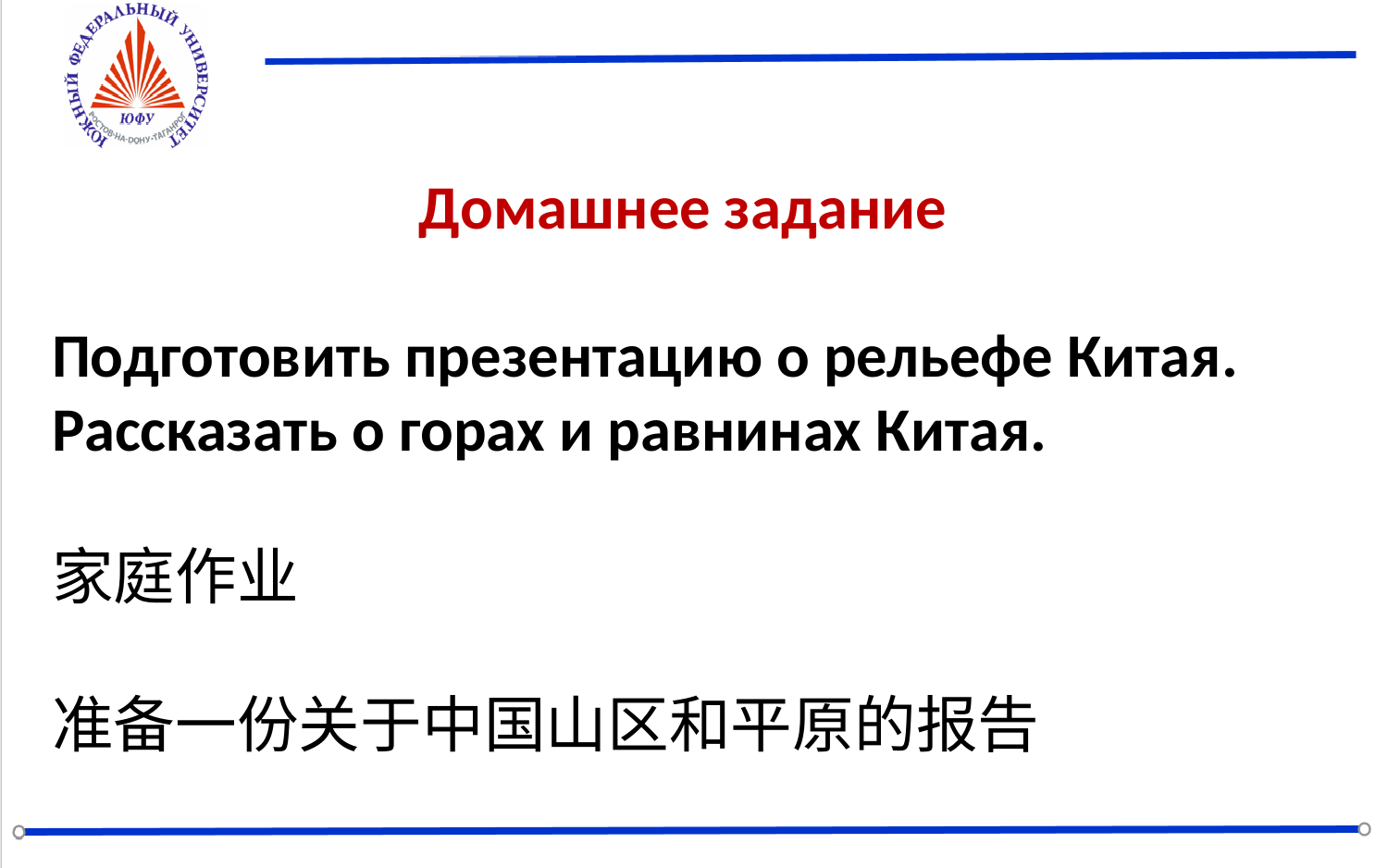

Домашнее задание

Подготовить презентацию о рельефе Китая. Рассказать о горах и равнинах Китая.

家庭作业

准备一份关于中国山区和平原的报告